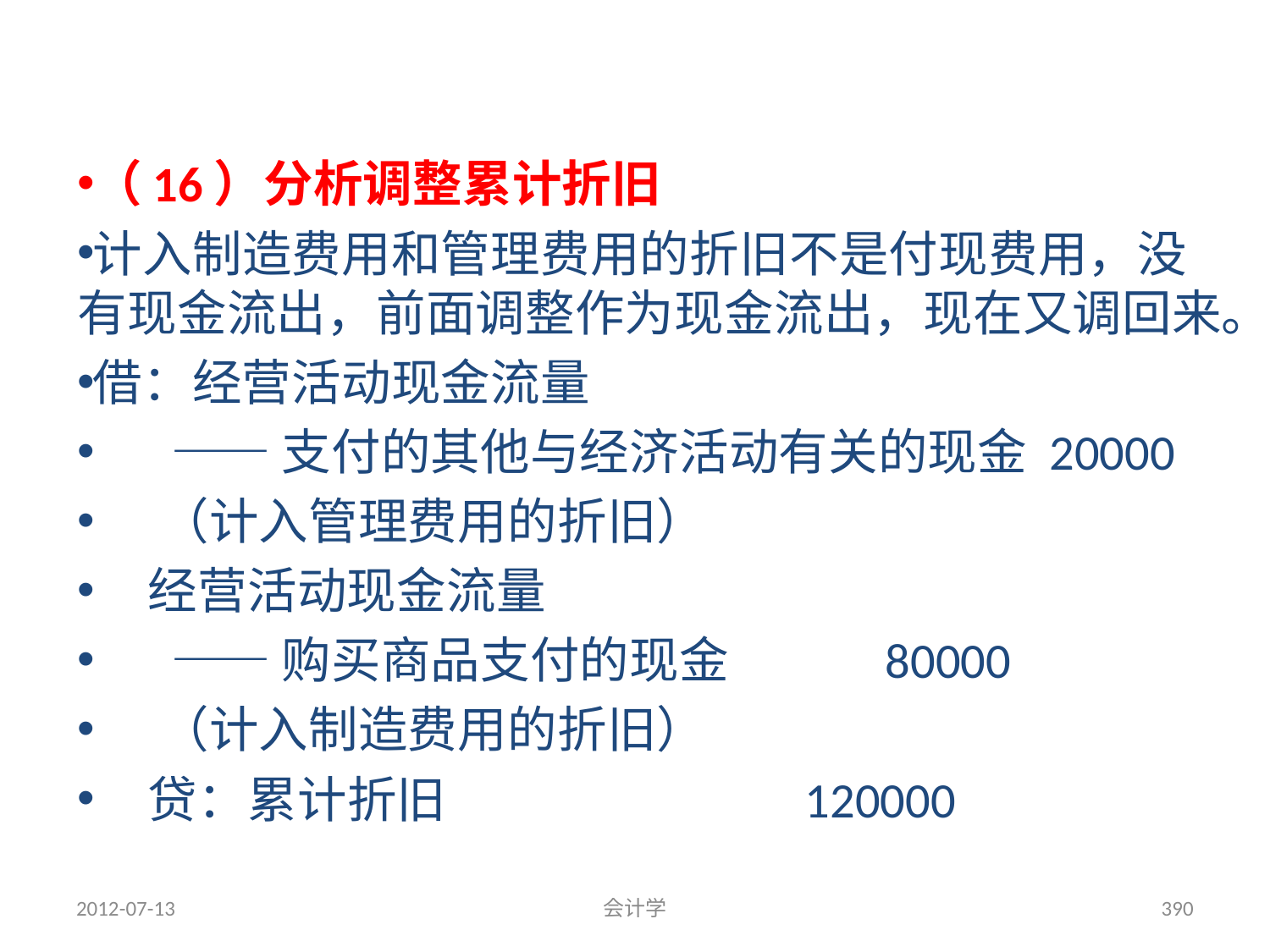

（16）分析调整累计折旧
计入制造费用和管理费用的折旧不是付现费用，没有现金流出，前面调整作为现金流出，现在又调回来。
借：经营活动现金流量
       ——支付的其他与经济活动有关的现金 20000
     （计入管理费用的折旧）
    经营活动现金流量
       ——购买商品支付的现金             80000
     （计入制造费用的折旧）
    贷：累计折旧                               120000

2012-07-13
会计学
390